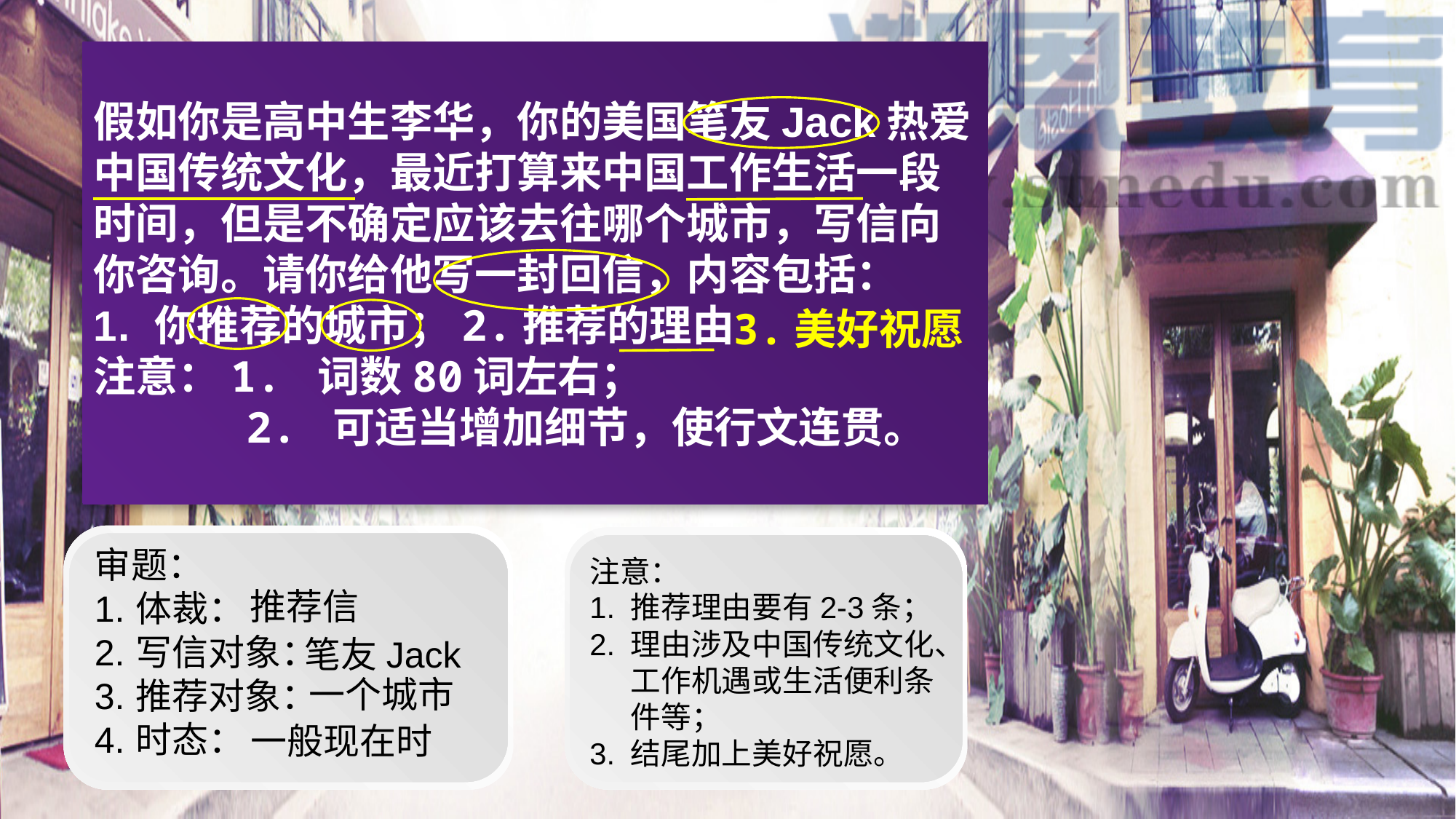

假如你是高中生李华，你的美国笔友Jack热爱中国传统文化，最近打算来中国工作生活一段时间，但是不确定应该去往哪个城市，写信向你咨询。请你给他写一封回信，内容包括：
你推荐的城市；2.推荐的理由
注意：1. 词数80词左右；
      2. 可适当增加细节，使行文连贯。

3.美好祝愿

审题：
体裁：
写信对象：
推荐对象：
时态：
注意：
推荐理由要有2-3条；
理由涉及中国传统文化、工作机遇或生活便利条件等；
结尾加上美好祝愿。
推荐信
笔友Jack
一个城市
一般现在时